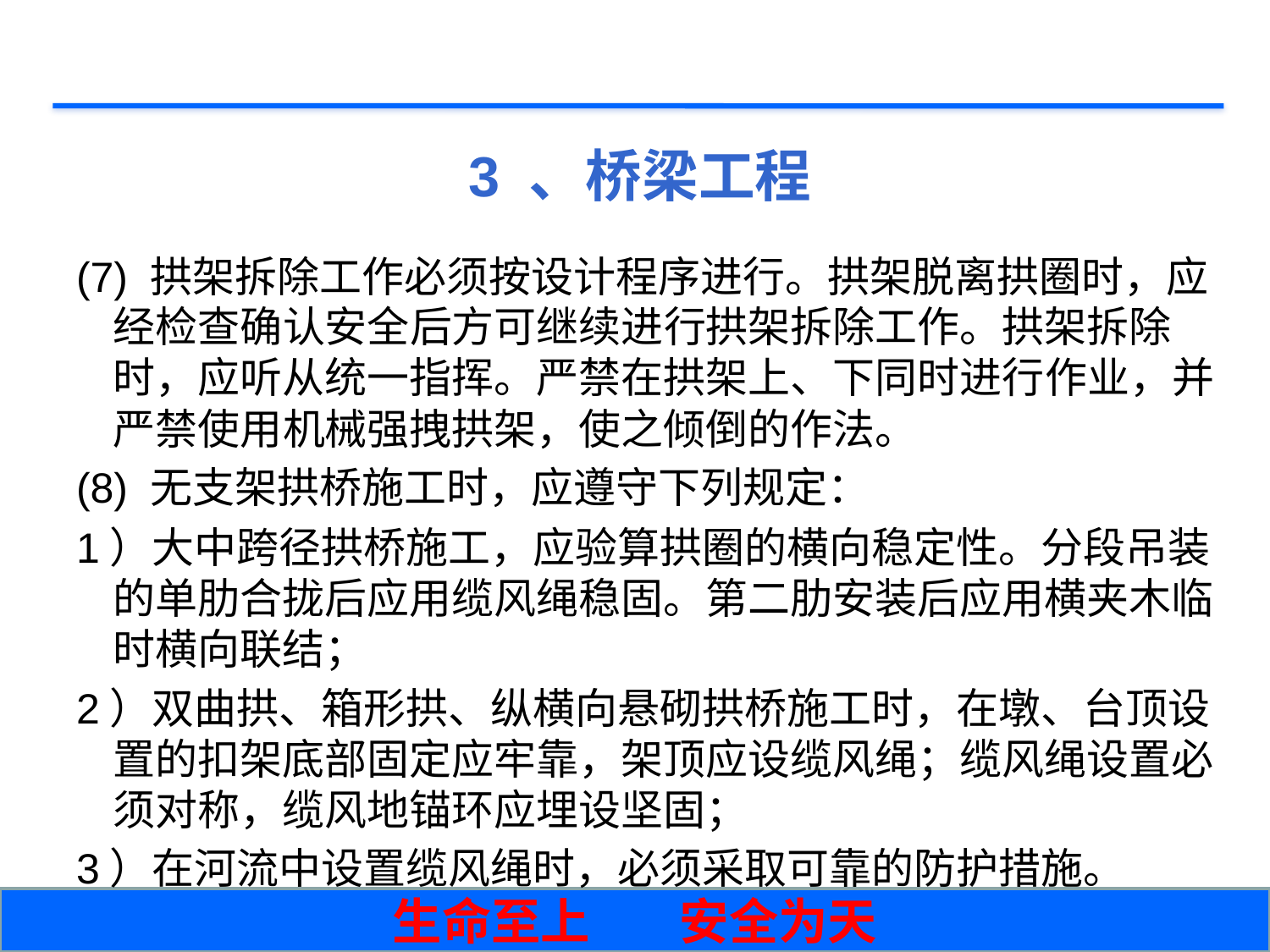

# 3 、桥梁工程
(7) 拱架拆除工作必须按设计程序进行。拱架脱离拱圈时，应经检查确认安全后方可继续进行拱架拆除工作。拱架拆除时，应听从统一指挥。严禁在拱架上、下同时进行作业，并严禁使用机械强拽拱架，使之倾倒的作法。
(8) 无支架拱桥施工时，应遵守下列规定：
1）大中跨径拱桥施工，应验算拱圈的横向稳定性。分段吊装的单肋合拢后应用缆风绳稳固。第二肋安装后应用横夹木临时横向联结；
2）双曲拱、箱形拱、纵横向悬砌拱桥施工时，在墩、台顶设置的扣架底部固定应牢靠，架顶应设缆风绳；缆风绳设置必须对称，缆风地锚环应埋设坚固；
3）在河流中设置缆风绳时，必须采取可靠的防护措施。